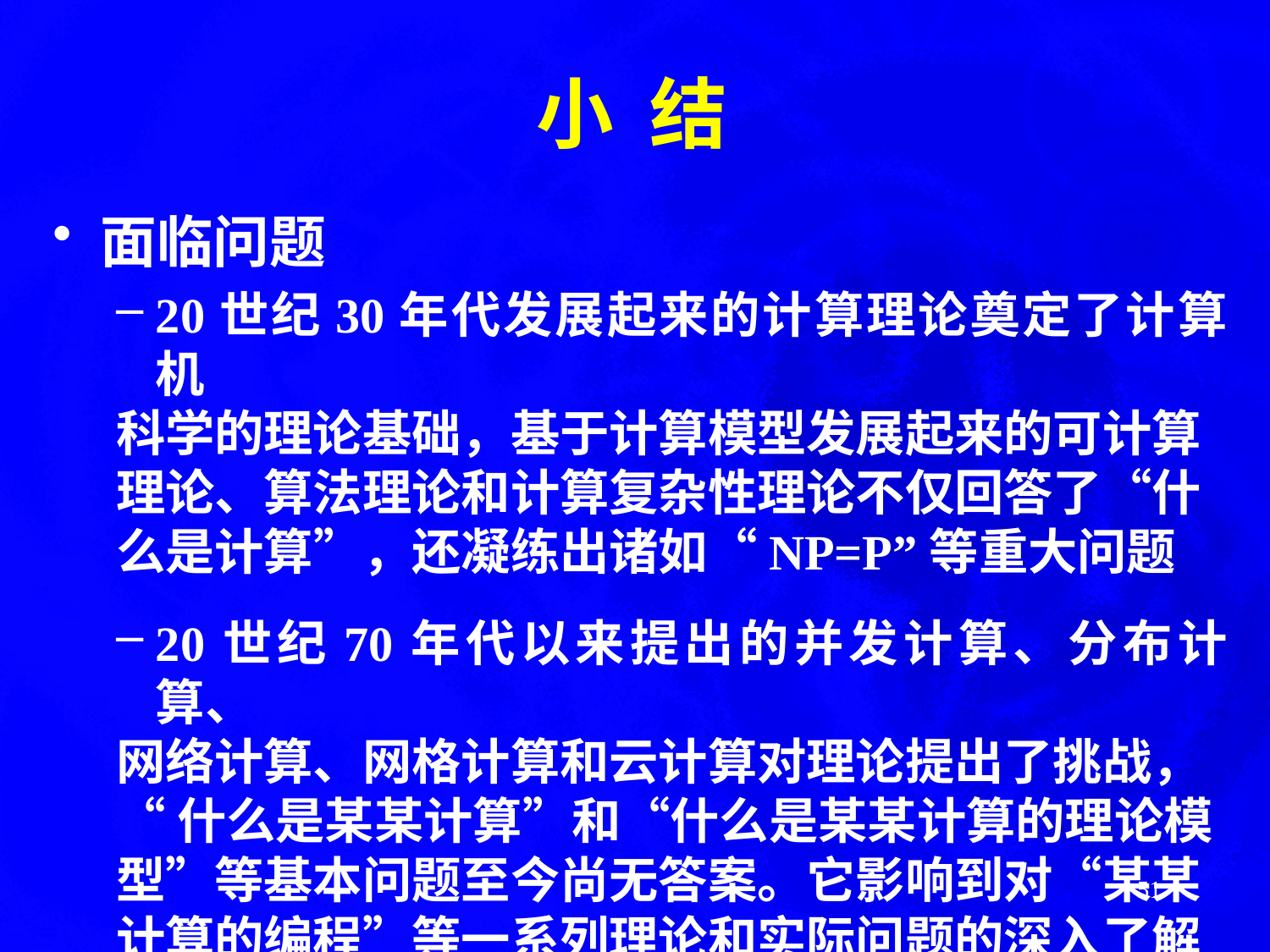

小  结
面临问题
20世纪30年代发展起来的计算理论奠定了计算机
科学的理论基础，基于计算模型发展起来的可计算
理论、算法理论和计算复杂性理论不仅回答了“什
么是计算”，还凝练出诸如“NP=P”等重大问题
20世纪70年代以来提出的并发计算、分布计算、
网络计算、网格计算和云计算对理论提出了挑战，
“什么是某某计算”和“什么是某某计算的理论模
型”等基本问题至今尚无答案。它影响到对“某某
计算的编程”等一系列理论和实际问题的深入了解
51